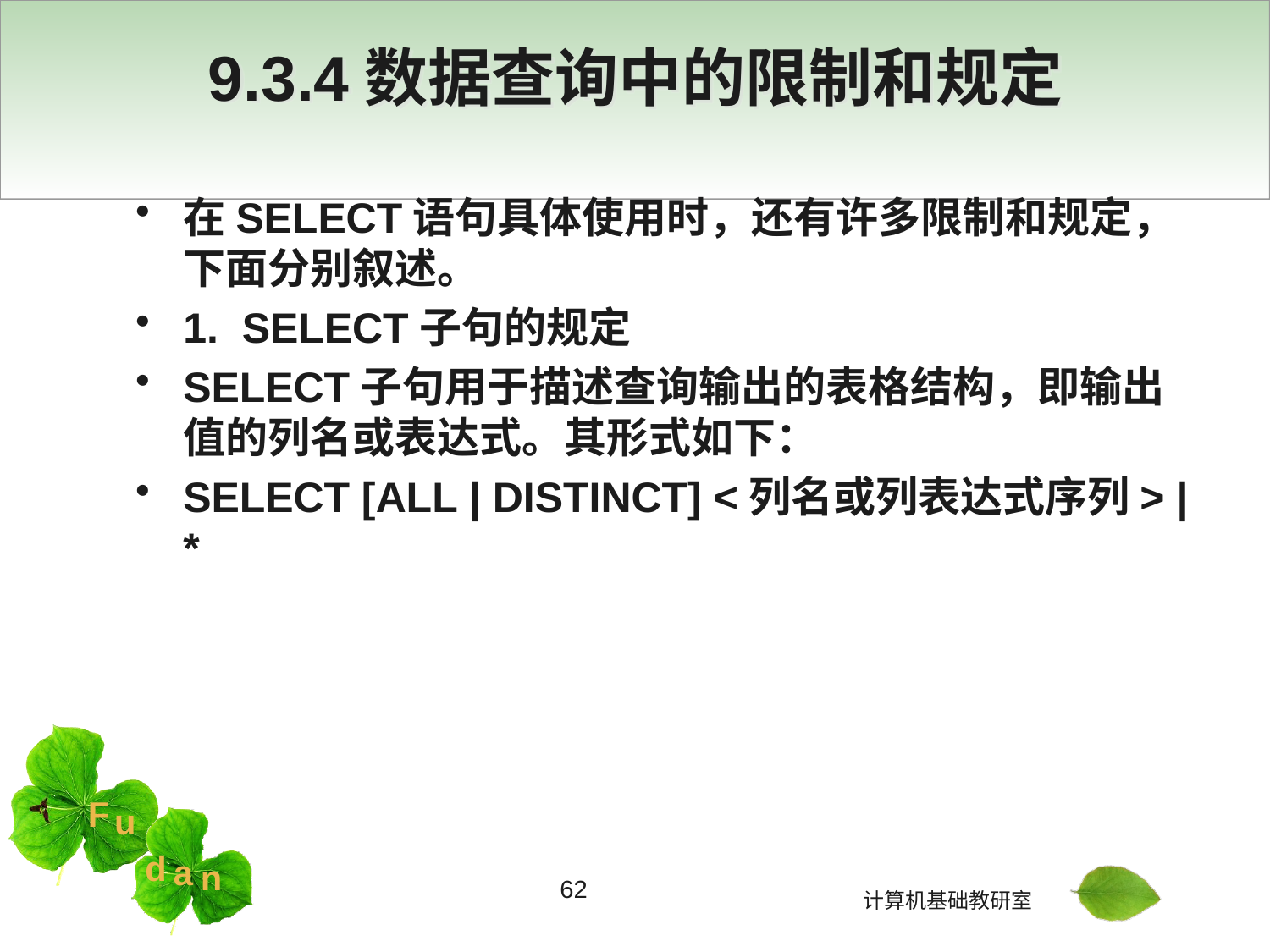

# 9.3.4数据查询中的限制和规定
在SELECT语句具体使用时，还有许多限制和规定，下面分别叙述。
1.  SELECT子句的规定
SELECT子句用于描述查询输出的表格结构，即输出值的列名或表达式。其形式如下：
SELECT [ALL | DISTINCT] <列名或列表达式序列> | *

62